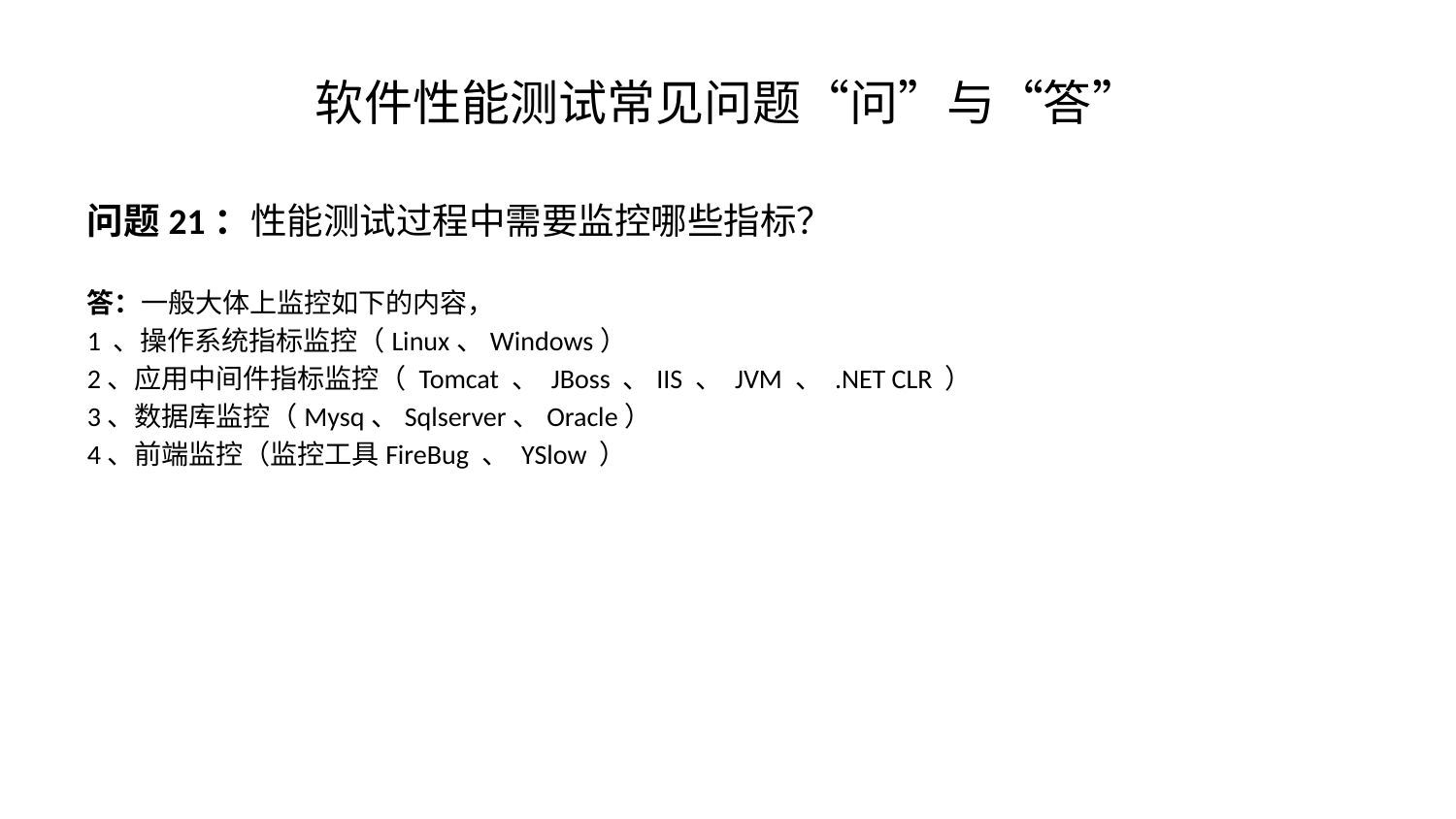

# 软件性能测试常见问题“问”与“答”
问题21：性能测试过程中需要监控哪些指标？

答：一般大体上监控如下的内容，
1 、操作系统指标监控（Linux、Windows）
2、应用中间件指标监控（ Tomcat 、 JBoss 、IIS 、 JVM 、 .NET CLR ）
3、数据库监控（Mysq、Sqlserver、Oracle）
4、前端监控（监控工具FireBug 、 YSlow ）